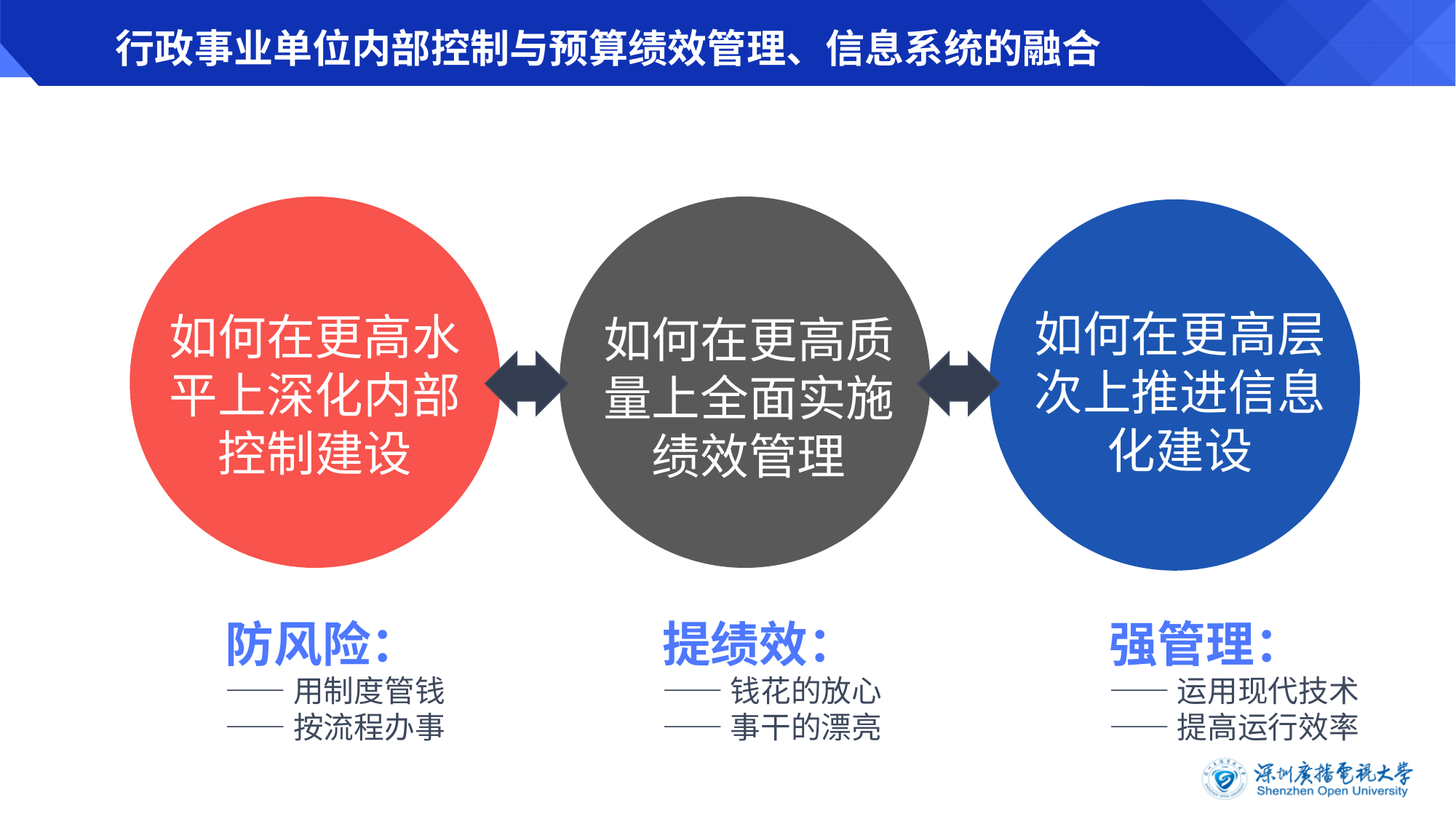

行政事业单位内部控制与预算绩效管理、信息系统的融合

如何在更高水平上深化内部控制建设

如何在更高质量上全面实施绩效管理

如何在更高层次上推进信息化建设

提绩效：
——钱花的放心
——事干的漂亮
强管理：
——运用现代技术
——提高运行效率
防风险：
——用制度管钱
——按流程办事